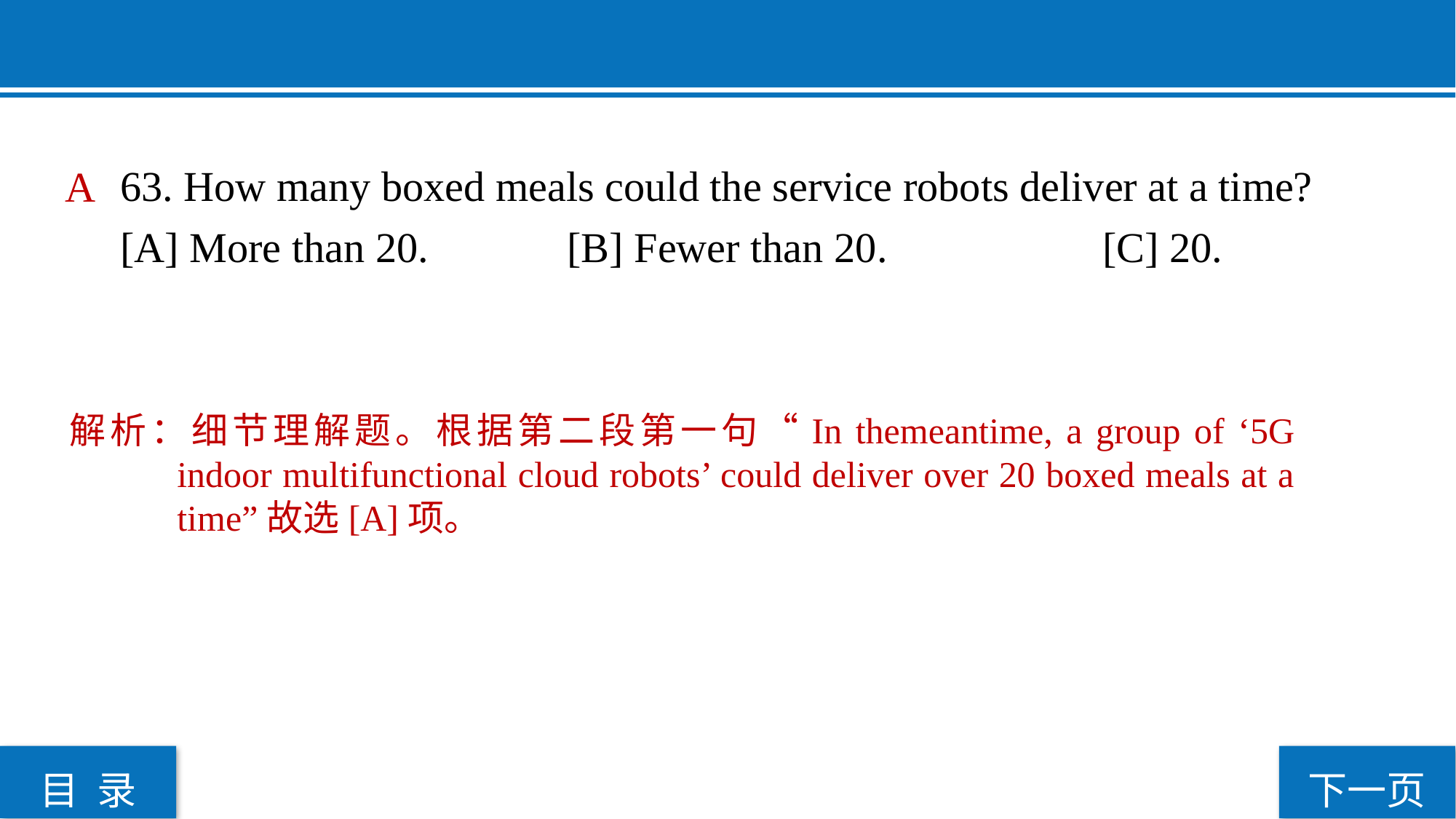

63. How many boxed meals could the service robots deliver at a time?
[A] More than 20.		 [B] Fewer than 20. 		[C] 20.
 A
解析：细节理解题。根据第二段第一句“In themeantime, a group of ‘5G indoor multifunctional cloud robots’ could deliver over 20 boxed meals at a time”故选[A]项。